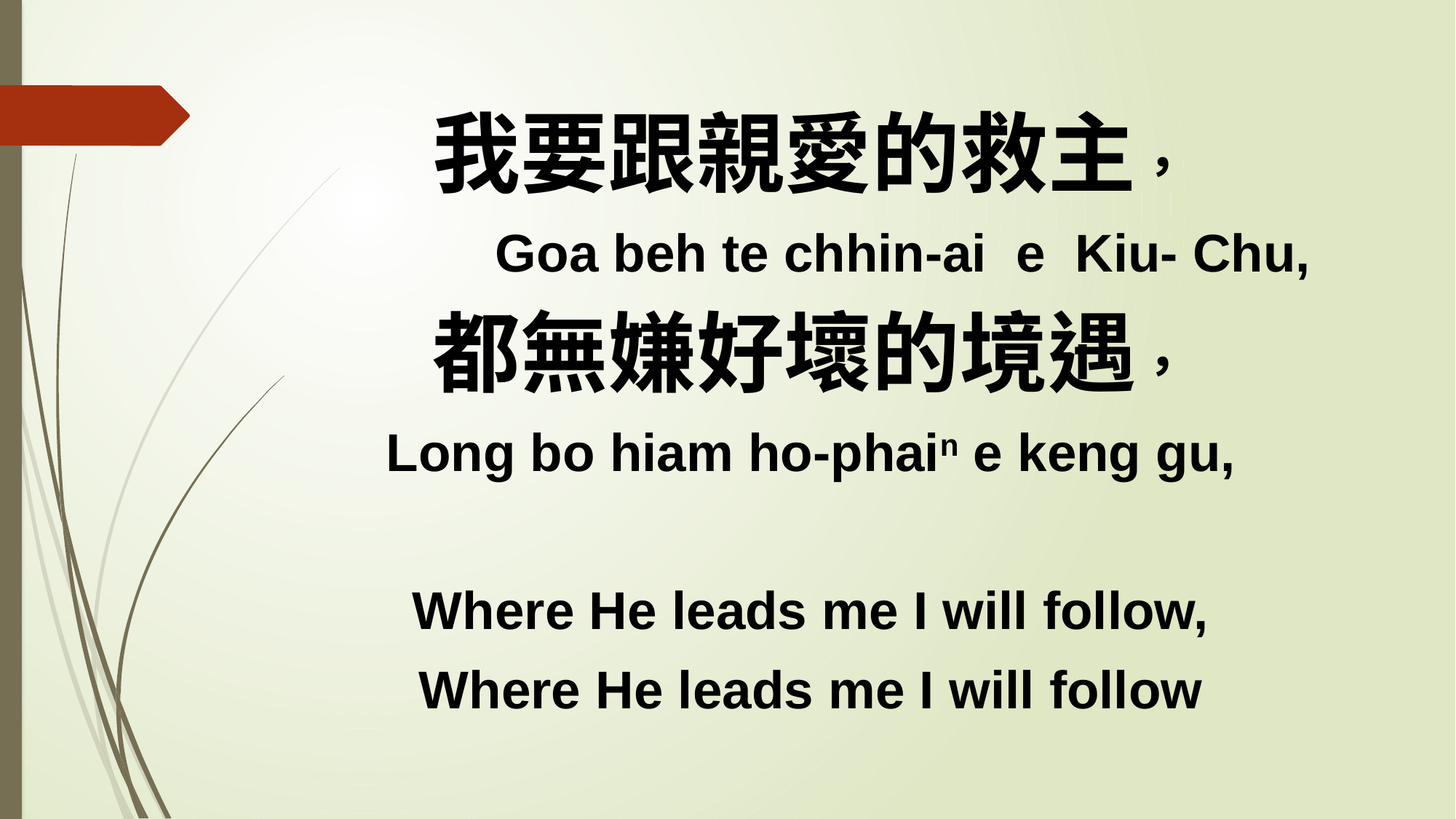

我要跟親愛的救主，
                Goa beh te chhin-ai  e  Kiu- Chu,
都無嫌好壞的境遇，
Long bo hiam ho-phain e keng gu,

Where He leads me I will follow,
Where He leads me I will follow